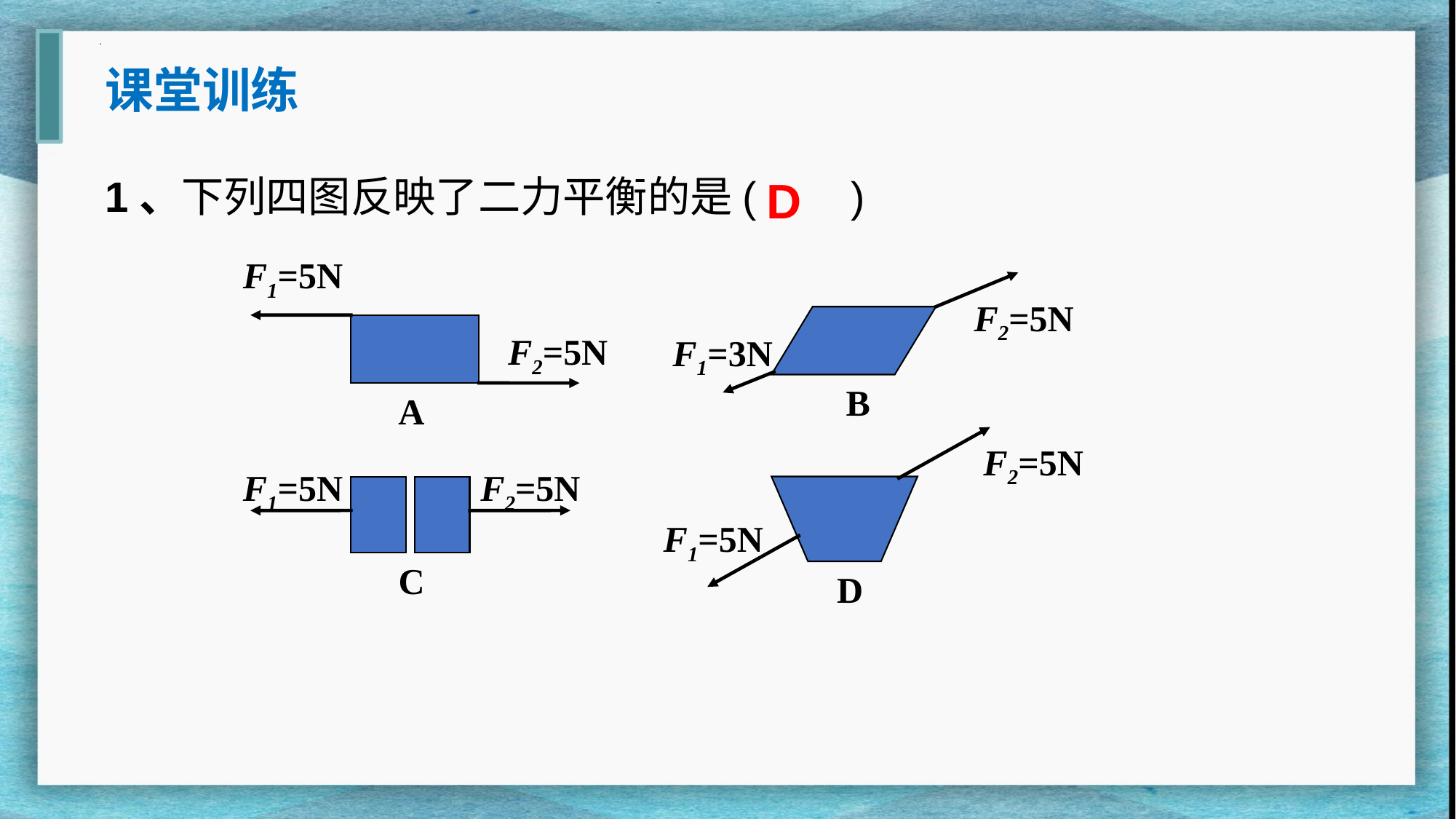

课堂训练
D
1、下列四图反映了二力平衡的是(        )

F1=5N

F2=5N
A

F2=5N

F1=3N

B

F2=5N
F1=5N
F2=5N

F1=5N

C
D